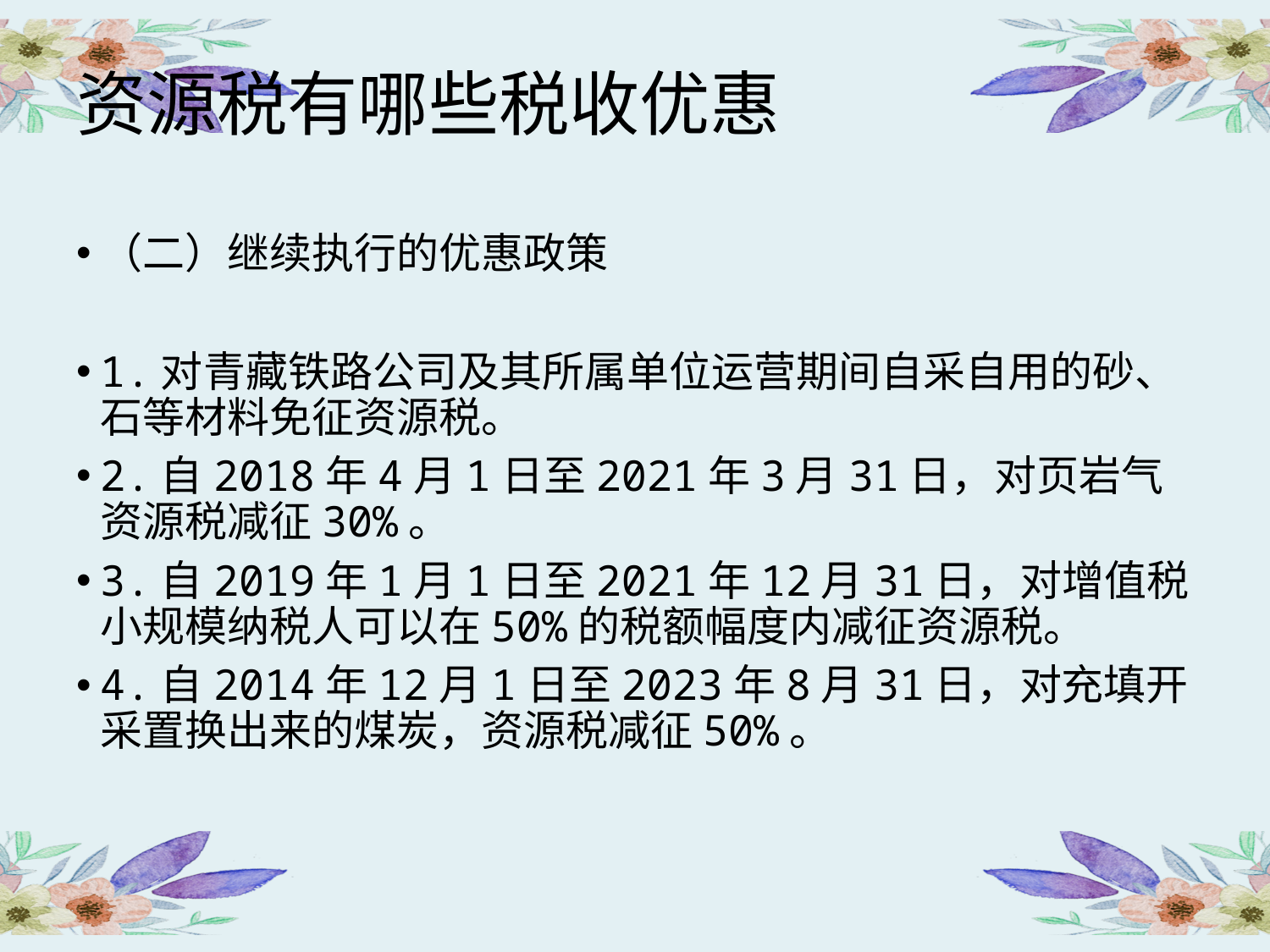

# 资源税有哪些税收优惠
（二）继续执行的优惠政策

1.对青藏铁路公司及其所属单位运营期间自采自用的砂、石等材料免征资源税。
2.自2018年4月1日至2021年3月31日，对页岩气资源税减征30%。
3.自2019年1月1日至2021年12月31日，对增值税小规模纳税人可以在50%的税额幅度内减征资源税。
4.自2014年12月1日至2023年8月31日，对充填开采置换出来的煤炭，资源税减征50%。